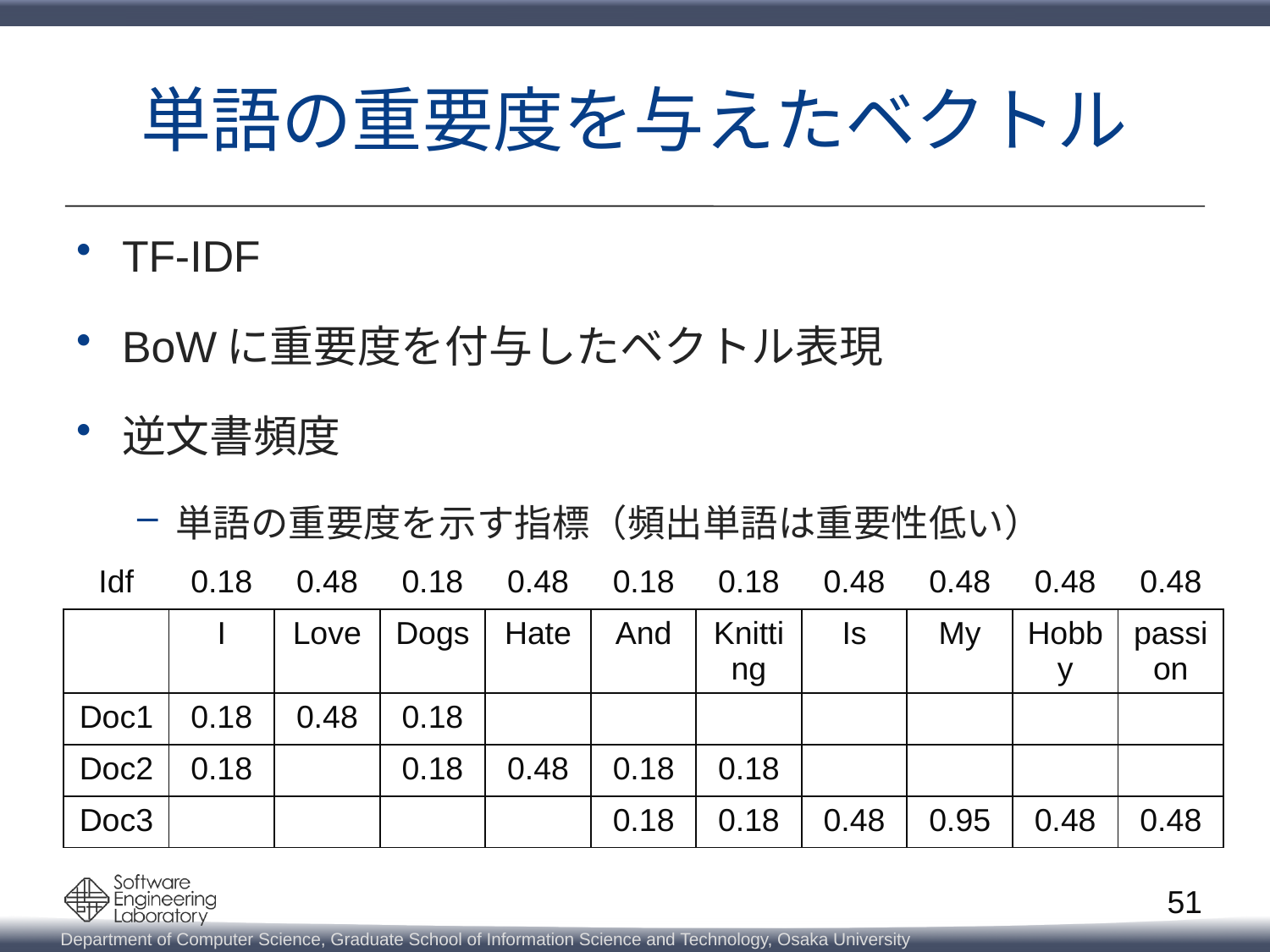

# 単語の重要度を与えたベクトル
TF-IDF
BoWに重要度を付与したベクトル表現
逆文書頻度
単語の重要度を示す指標（頻出単語は重要性低い）

| Idf | 0.18 | 0.48 | 0.18 | 0.48 | 0.18 | 0.18 | 0.48 | 0.48 | 0.48 | 0.48 |
| --- | --- | --- | --- | --- | --- | --- | --- | --- | --- | --- |
|  | I | Love | Dogs | Hate | And | Knitting | Is | My | Hobby | passion |
| Doc1 | 0.18 | 0.48 | 0.18 |  |  |  |  |  |  |  |
| Doc2 | 0.18 |  | 0.18 | 0.48 | 0.18 | 0.18 |  |  |  |  |
| Doc3 |  |  |  |  | 0.18 | 0.18 | 0.48 | 0.95 | 0.48 | 0.48 |
51